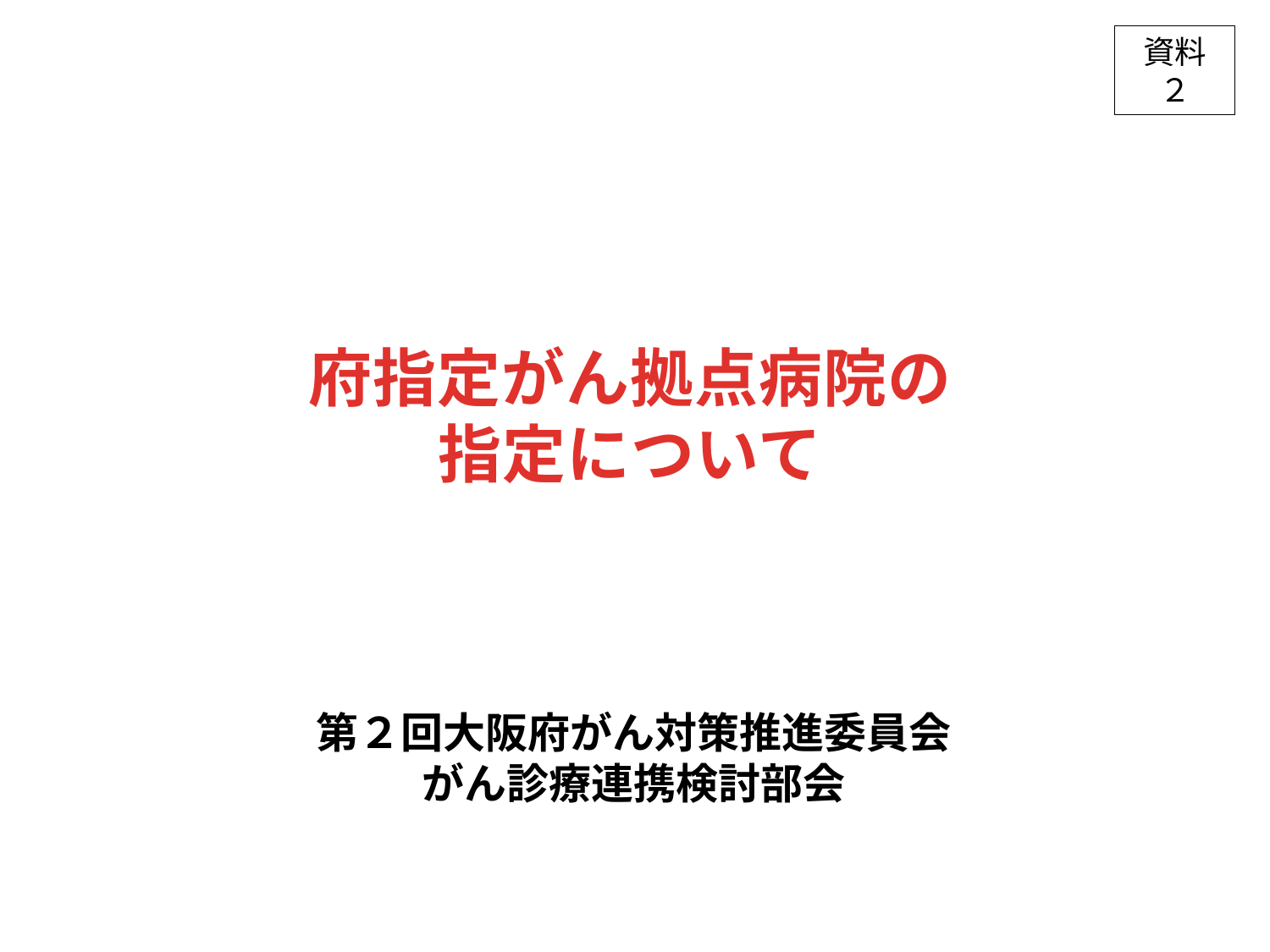

資料２
府指定がん拠点病院の
指定について
第２回大阪府がん対策推進委員会
がん診療連携検討部会